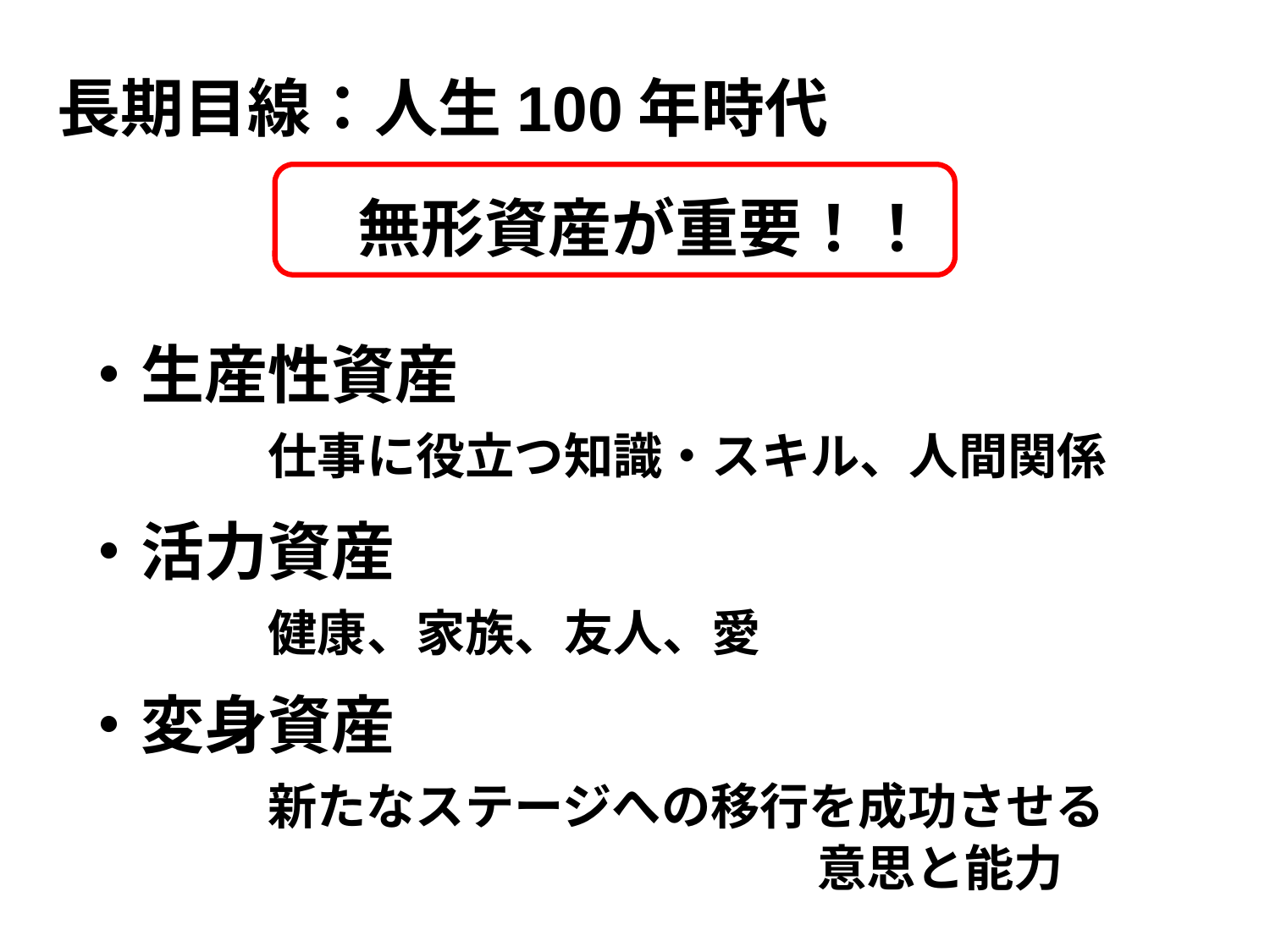

長期目線：人生100年時代

無形資産が重要！！

・生産性資産
　　　仕事に役立つ知識・スキル、人間関係
・活力資産
　　　健康、家族、友人、愛
・変身資産
　　　新たなステージへの移行を成功させる
　　　　　　　　　　　　　　　意思と能力